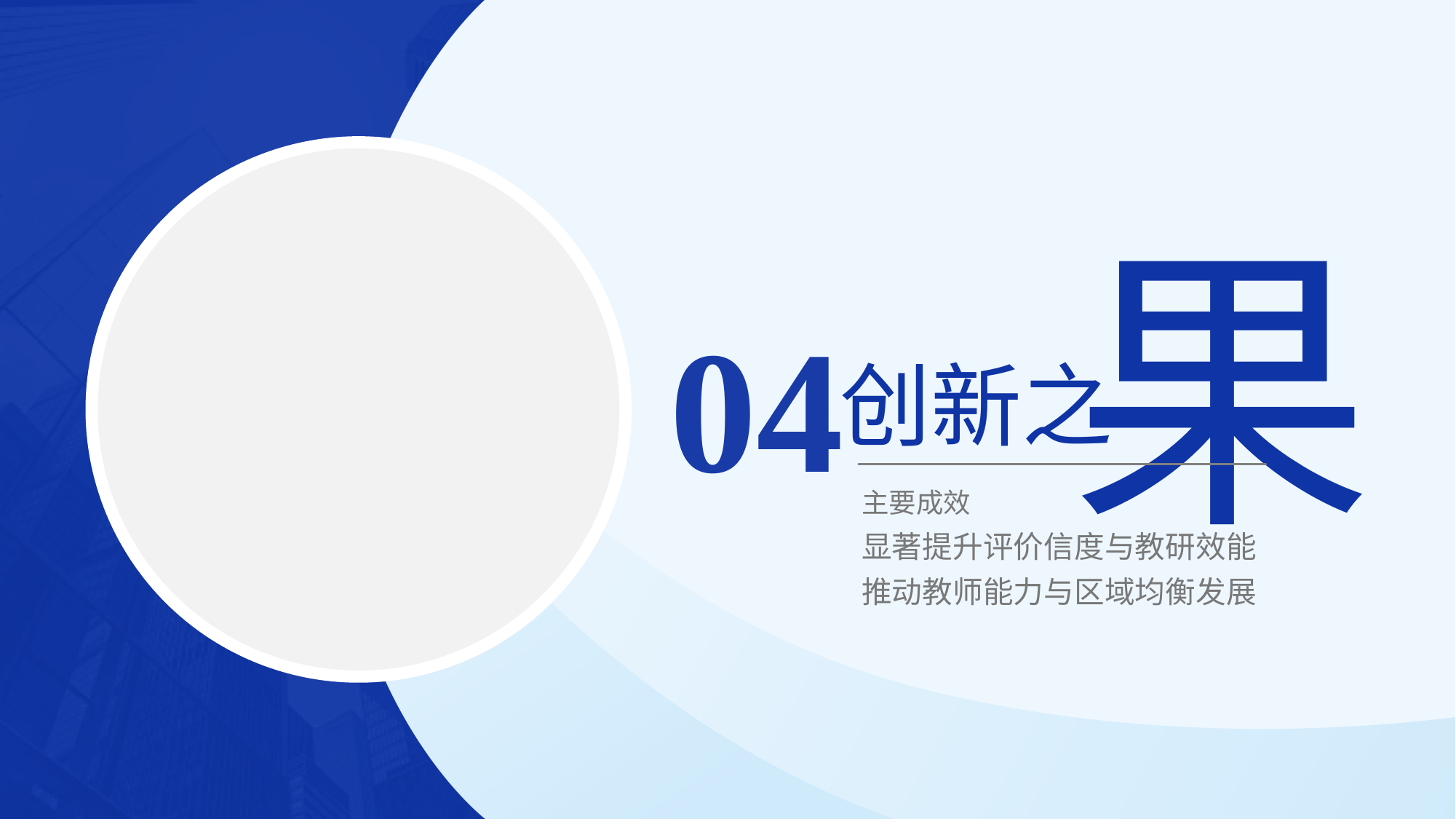

果
04
# 创新之
主要成效
显著提升评价信度与教研效能
推动教师能力与区域均衡发展